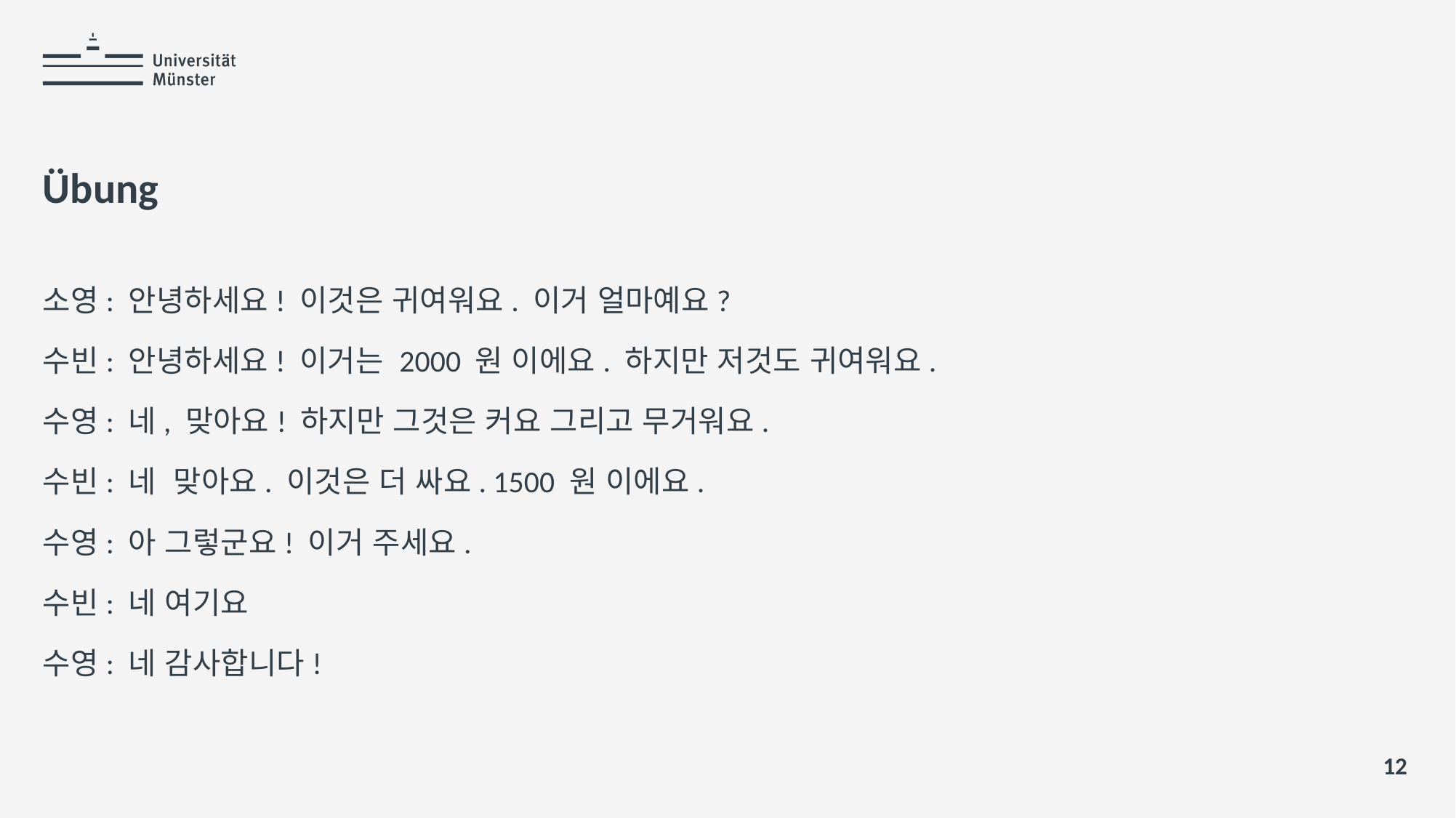

# Übung
소영: 안녕하세요! 이것은 귀여워요. 이거 얼마예요?
수빈: 안녕하세요! 이거는 2000 원 이에요. 하지만 저것도 귀여워요.
수영: 네, 맞아요! 하지만 그것은 커요 그리고 무거워요.
수빈: 네  맞아요. 이것은 더 싸요. 1500 원 이에요.
수영: 아 그렇군요! 이거 주세요.
수빈: 네 여기요
수영: 네 감사합니다!
12